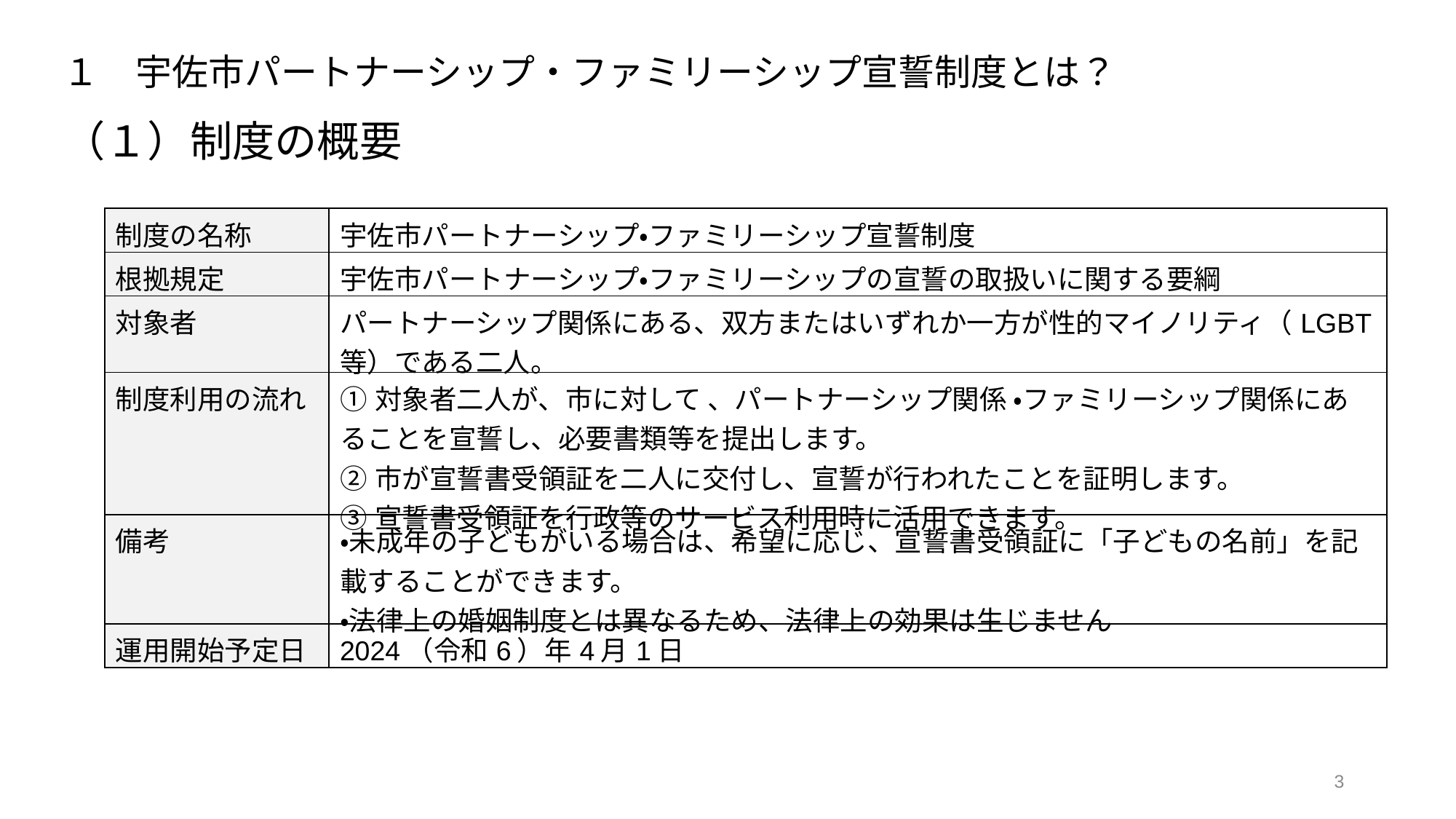

１　宇佐市パートナーシップ・ファミリーシップ宣誓制度とは？

（１）制度の概要
| 制度の名称 | 宇佐市パートナーシップ・ファミリーシップ宣誓制度 |
| --- | --- |
| 根拠規定 | 宇佐市パートナーシップ・ファミリーシップの宣誓の取扱いに関する要綱 |
| 対象者 | パートナーシップ関係にある、双方またはいずれか一方が性的マイノリティ（LGBT 等）である二人。 |
| 制度利用の流れ | ①対象者二人が、市に対して 、パートナーシップ関係 ・ファミリーシップ関係にあることを宣誓し、必要書類等を提出します。 ②市が宣誓書受領証を二人に交付し、宣誓が行われたことを証明します。 ③宣誓書受領証を行政等のサービス利用時に活用できます。 |
| 備考 | ・未成年の子どもがいる場合は、希望に応じ、宣誓書受領証に「子どもの名前」を記載することができます。 ・法律上の婚姻制度とは異なるため、法律上の効果は生じません |
| 運用開始予定日 | 2024（令和6）年4月1日 |
3